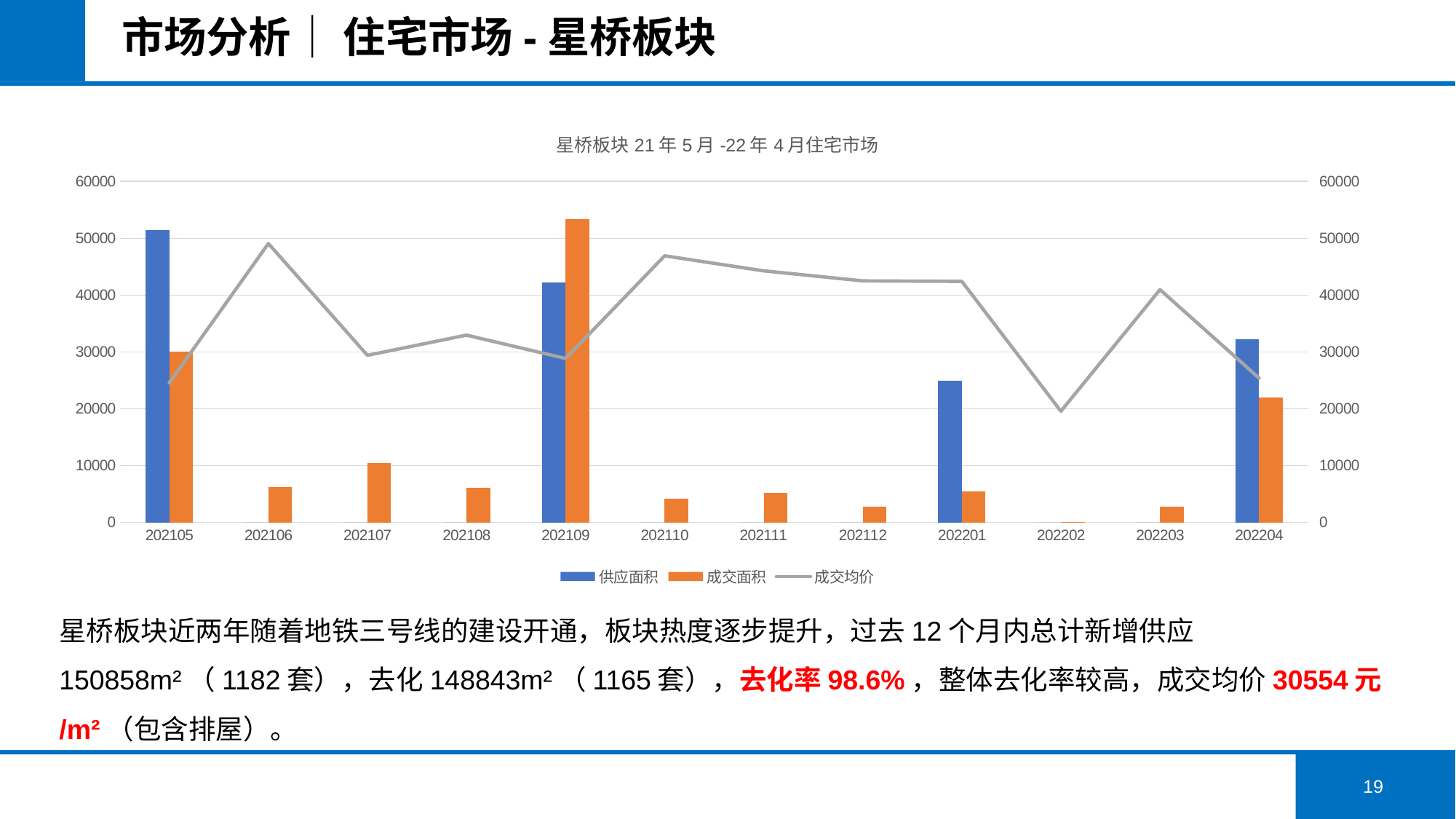

# 市场分析│ 住宅市场-星桥板块

### Chart: 星桥板块21年5月-22年4月住宅市场

| Category | 供应面积 | 成交面积 | 成交均价 |
|---|---|---|---|
| 202105 | 51491.0 | 29999.0 | 24558.0 |
| 202106 | 0.0 | 6187.0 | 49070.0 |
| 202107 | 0.0 | 10497.0 | 29399.0 |
| 202108 | 0.0 | 6091.0 | 32961.0 |
| 202109 | 42226.0 | 53317.0 | 28849.0 |
| 202110 | 0.0 | 4202.0 | 46916.0 |
| 202111 | 0.0 | 5268.0 | 44270.0 |
| 202112 | 0.0 | 2820.0 | 42505.0 |
| 202201 | 24885.0 | 5478.0 | 42412.0 |
| 202202 | 0.0 | 138.0 | 19566.0 |
| 202203 | 0.0 | 2810.0 | 40958.0 |
| 202204 | 32256.0 | 22035.0 | 25394.0 |
星桥板块近两年随着地铁三号线的建设开通，板块热度逐步提升，过去12个月内总计新增供应150858m²（1182套），去化148843m²（1165套），去化率98.6%，整体去化率较高，成交均价30554元/m²（包含排屋）。
19